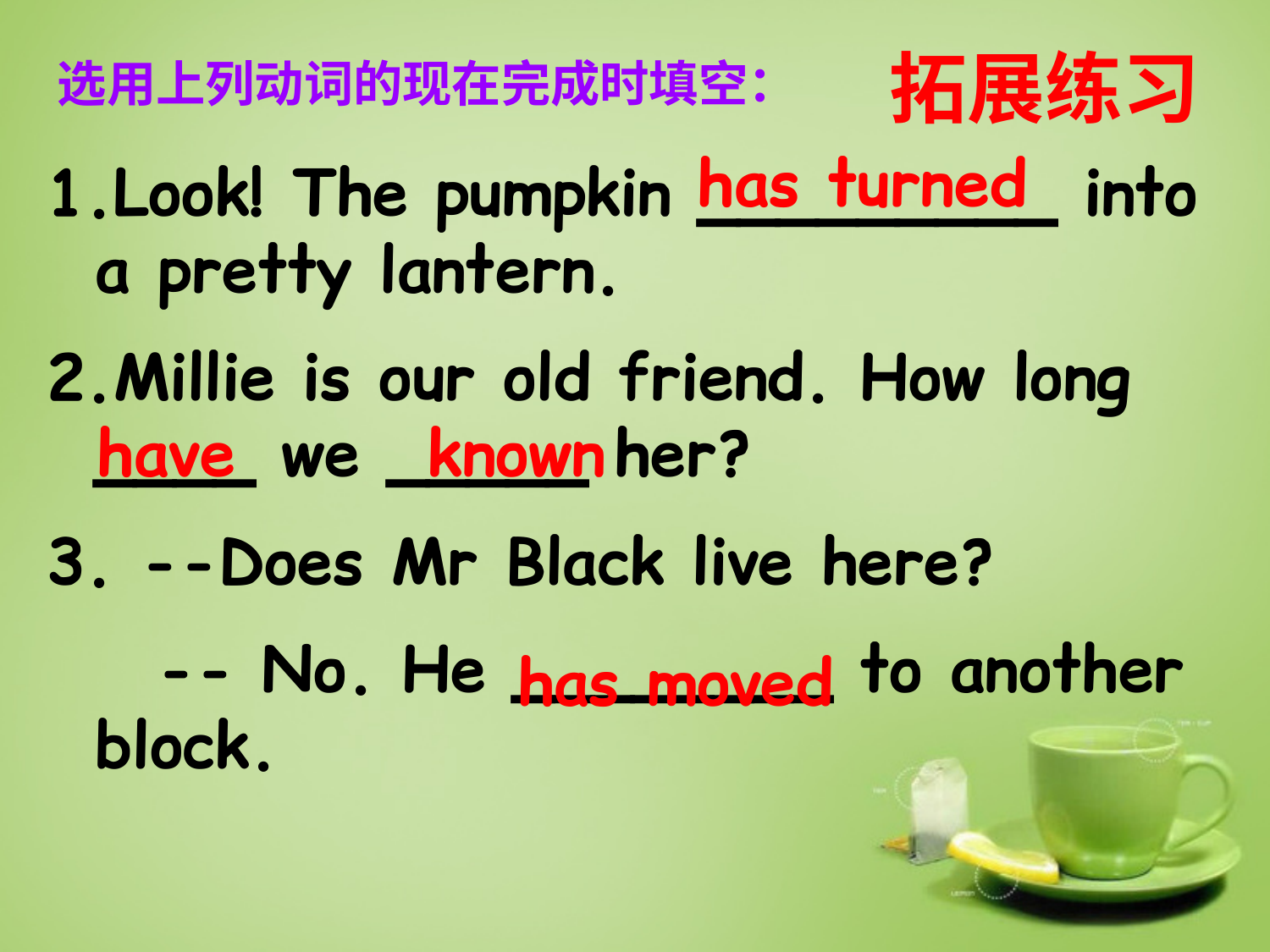

拓展练习
选用上列动词的现在完成时填空：
has turned
Look! The pumpkin _________ into a pretty lantern.
Millie is our old friend. How long ____ we _____ her?
 --Does Mr Black live here?
    -- No. He ________ to another block.
have       known
has moved